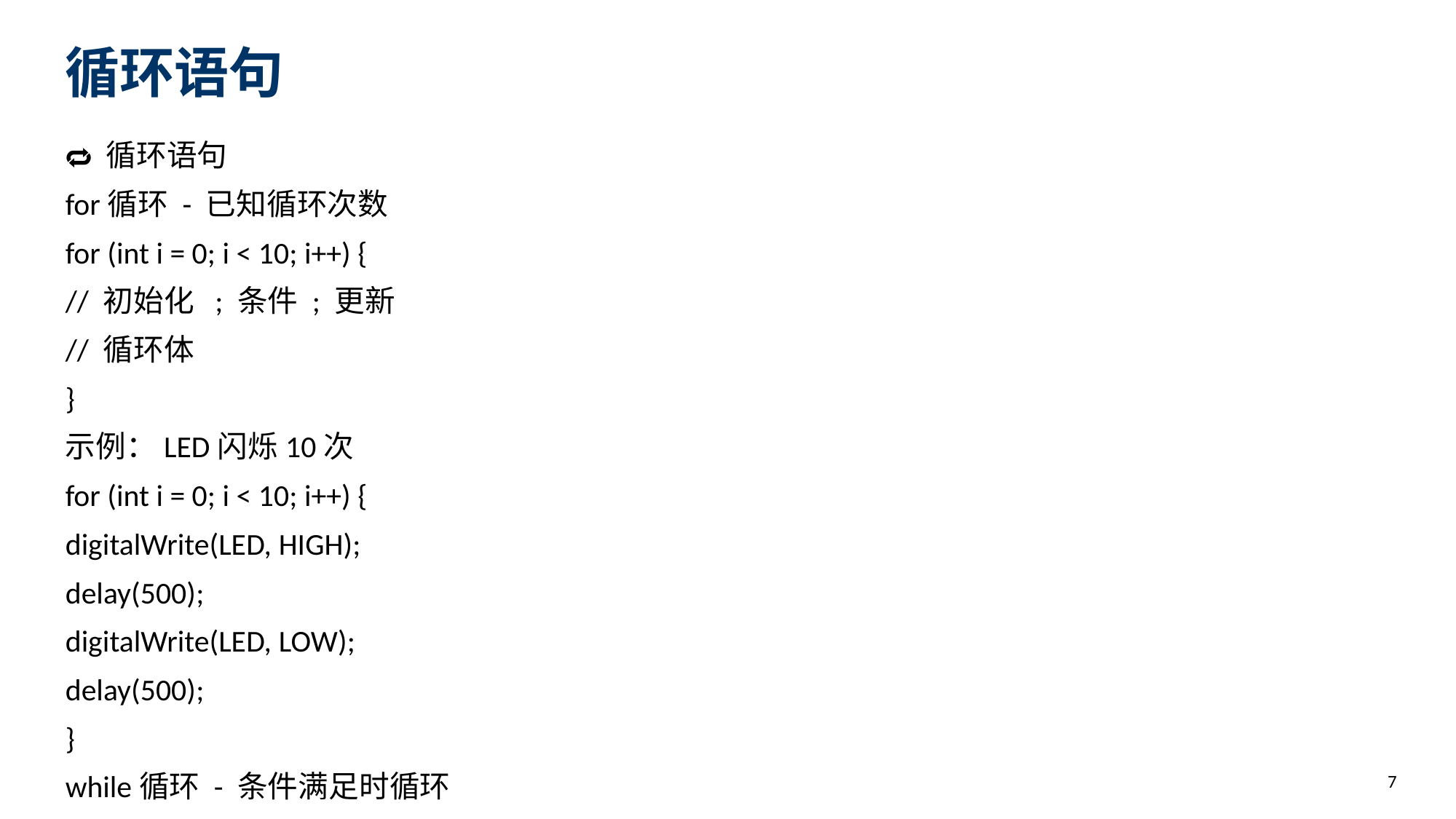

循环语句
🔁 循环语句
for循环 - 已知循环次数
for (int i = 0; i < 10; i++) {
// 初始化  ; 条件 ; 更新
// 循环体
}
示例：LED闪烁10次
for (int i = 0; i < 10; i++) {
digitalWrite(LED, HIGH);
delay(500);
digitalWrite(LED, LOW);
delay(500);
}
while循环 - 条件满足时循环
while (条件) {
// 条件为true时重复执行
}
示例：等待按键按下
while (digitalRead(BUTTON) == HIGH) {
delay(10);  // 等待按键被按下
}
// 按键按下后继续执行
do-while循环 - 先执行后判断
do {
// 先执行一次
} while (条件);
7